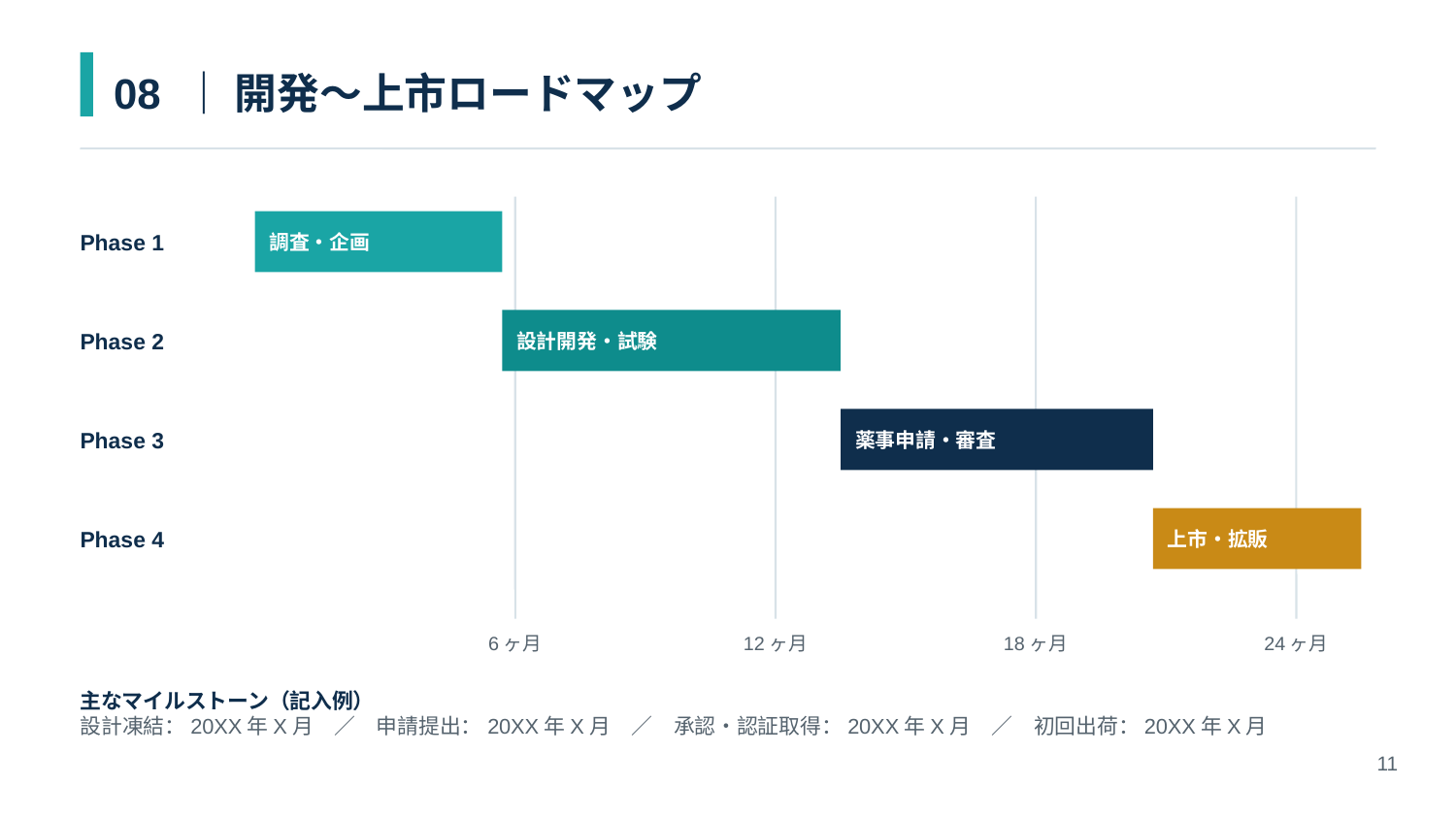

08 ｜ 開発〜上市ロードマップ

Phase 1

調査・企画
Phase 2

設計開発・試験
Phase 3

薬事申請・審査
Phase 4

上市・拡販
6ヶ月
12ヶ月
18ヶ月
24ヶ月
主なマイルストーン（記入例）
設計凍結：20XX年X月　／　申請提出：20XX年X月　／　承認・認証取得：20XX年X月　／　初回出荷：20XX年X月
11